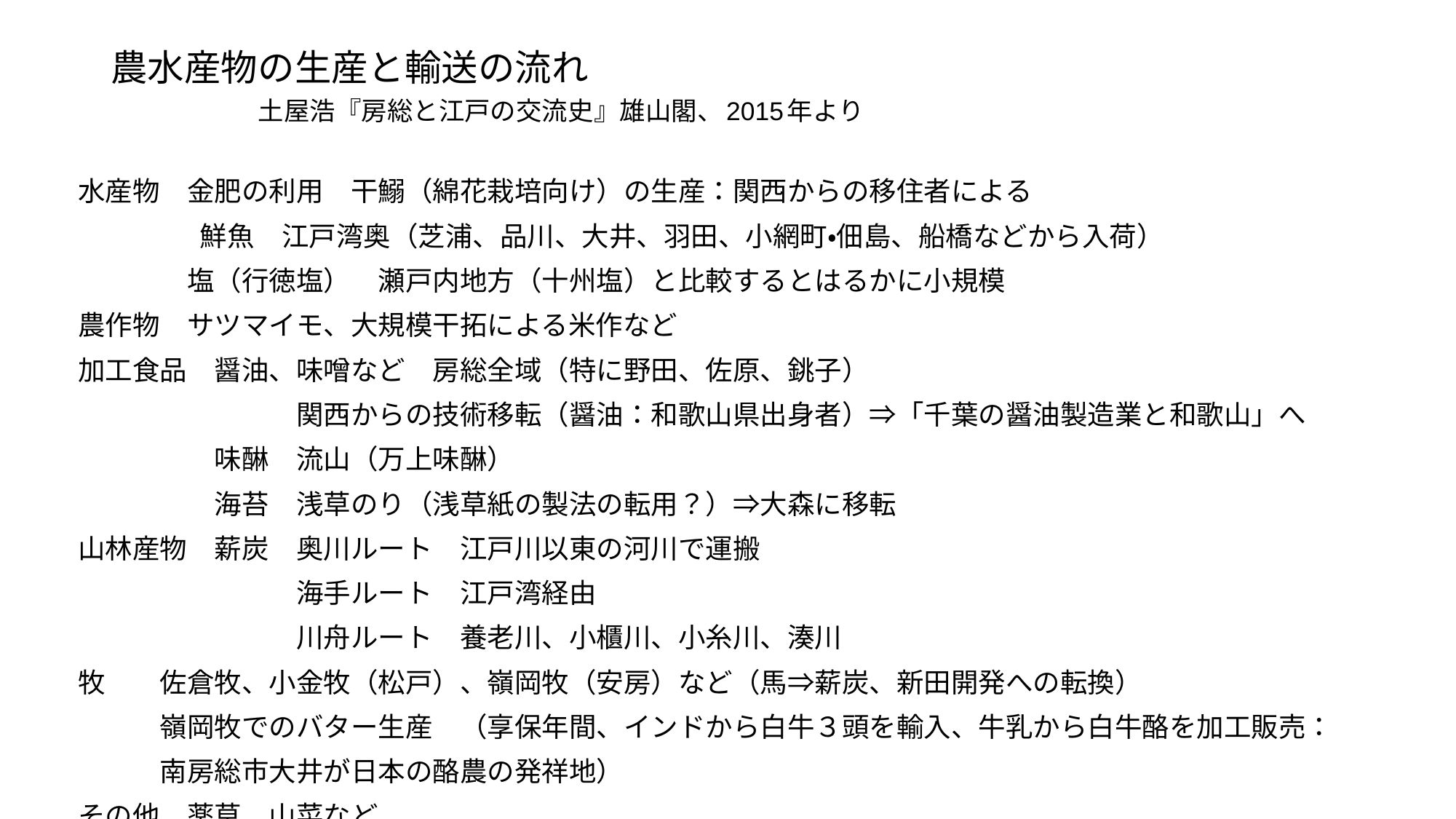

# 農水産物の生産と輸送の流れ 　　　　土屋浩『房総と江戸の交流史』雄山閣、2015年より
水産物　金肥の利用　干鰯（綿花栽培向け）の生産：関西からの移住者による
 　　　　鮮魚　江戸湾奥（芝浦、品川、大井、羽田、小網町・佃島、船橋などから入荷）
　　　　塩（行徳塩）　瀬戸内地方（十州塩）と比較するとはるかに小規模
農作物　サツマイモ、大規模干拓による米作など
加工食品　醤油、味噌など　房総全域（特に野田、佐原、銚子）
　　　　　　　　関西からの技術移転（醤油：和歌山県出身者）⇒「千葉の醤油製造業と和歌山」へ
　　　　　味醂　流山（万上味醂）
　　　　　海苔　浅草のり（浅草紙の製法の転用？）⇒大森に移転
山林産物　薪炭　奥川ルート　江戸川以東の河川で運搬
　　　　　　　　海手ルート　江戸湾経由
　　　　　　　　川舟ルート　養老川、小櫃川、小糸川、湊川
牧　　佐倉牧、小金牧（松戸）、嶺岡牧（安房）など（馬⇒薪炭、新田開発への転換）
　　　嶺岡牧でのバター生産　（享保年間、インドから白牛３頭を輸入、牛乳から白牛酪を加工販売：
　　　南房総市大井が日本の酪農の発祥地）
その他　薬草、山菜など